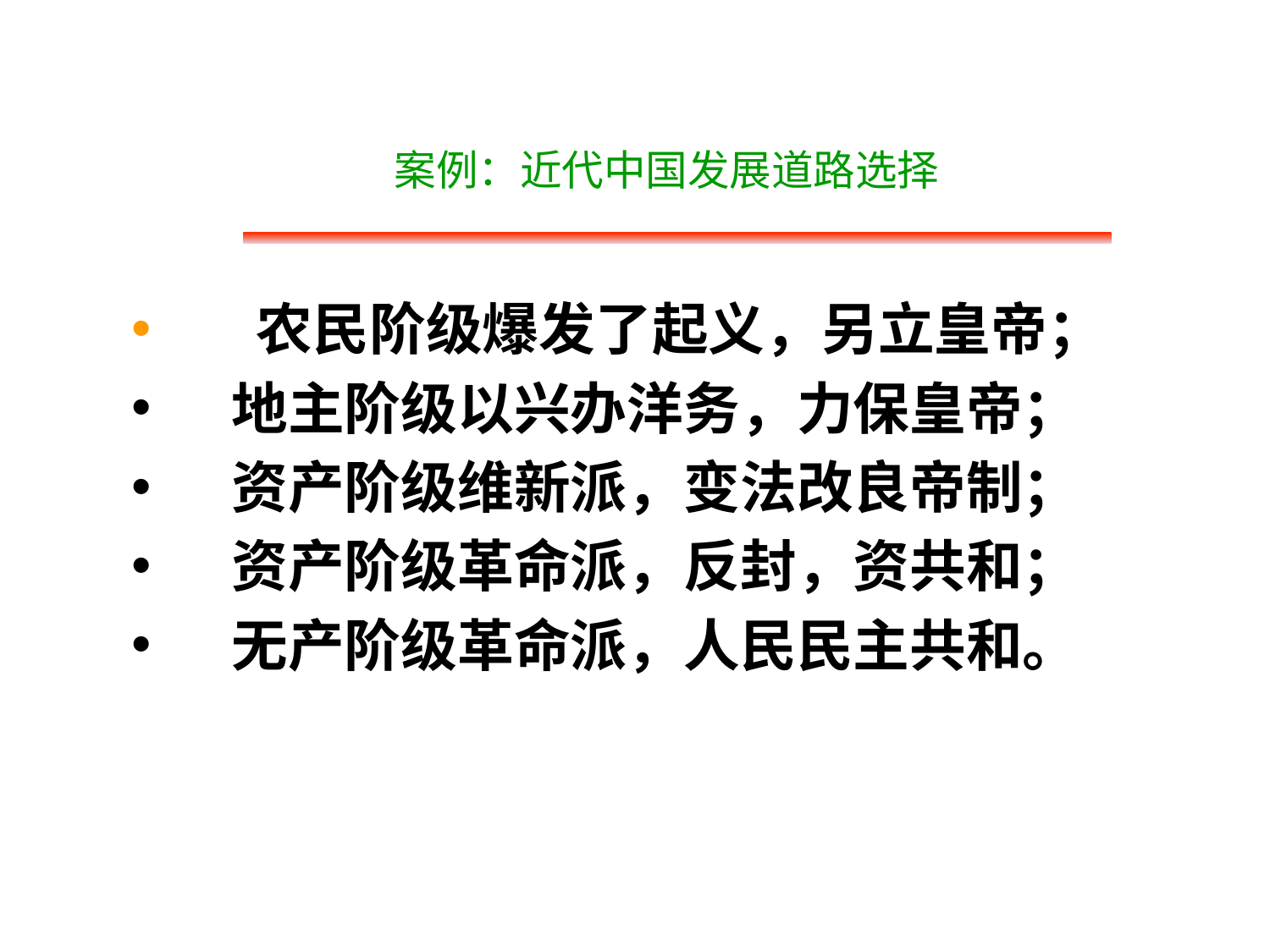

# 案例：近代中国发展道路选择

     农民阶级爆发了起义，另立皇帝；
   地主阶级以兴办洋务，力保皇帝；
   资产阶级维新派，变法改良帝制；
   资产阶级革命派，反封，资共和；
   无产阶级革命派，人民民主共和。